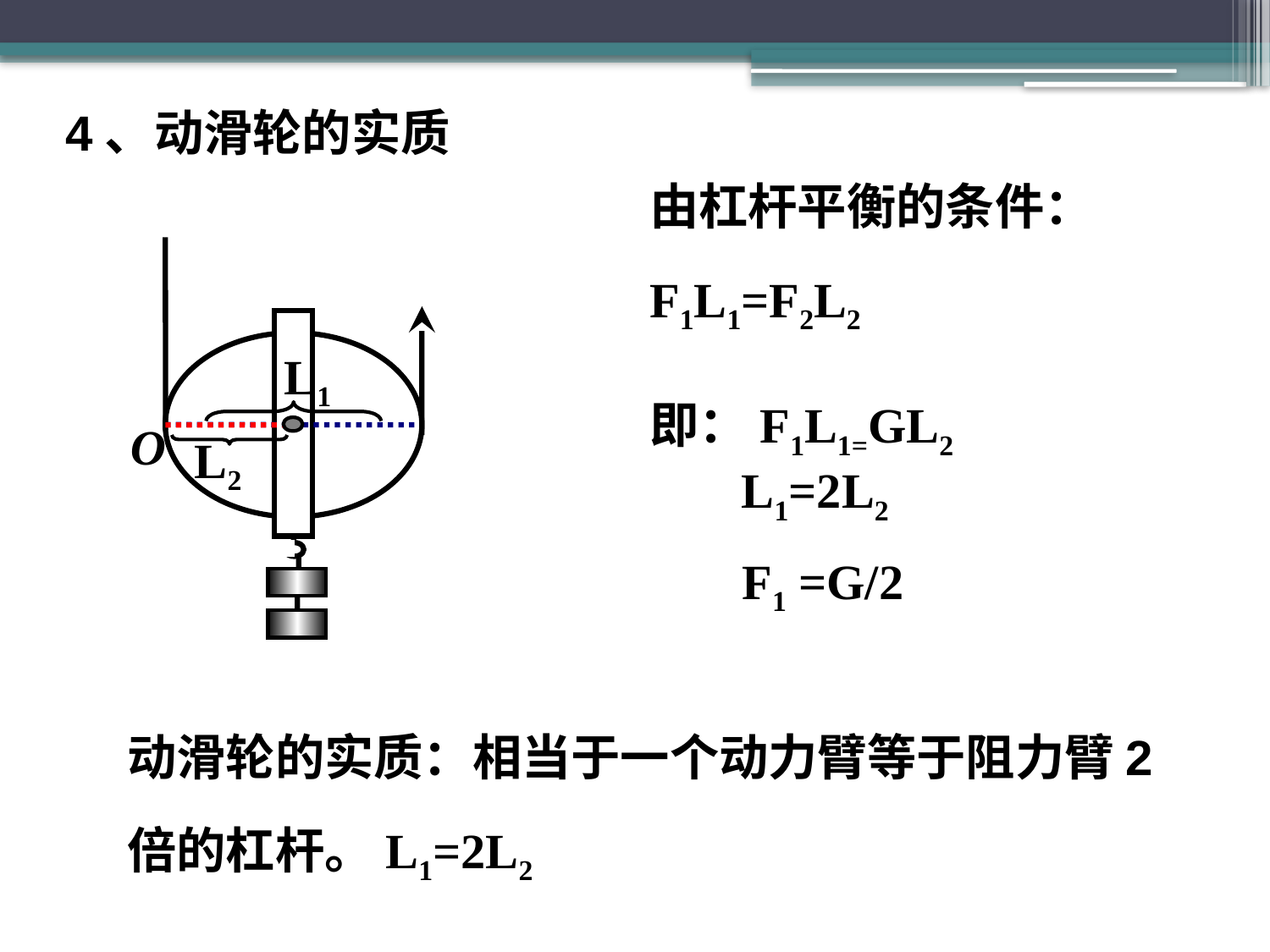

4、动滑轮的实质
由杠杆平衡的条件：F1L1=F2L2
即：F1L1=GL2

L1

O

L2

L1=2L2

F1 =G/2
动滑轮的实质：相当于一个动力臂等于阻力臂2倍的杠杆。L1=2L2